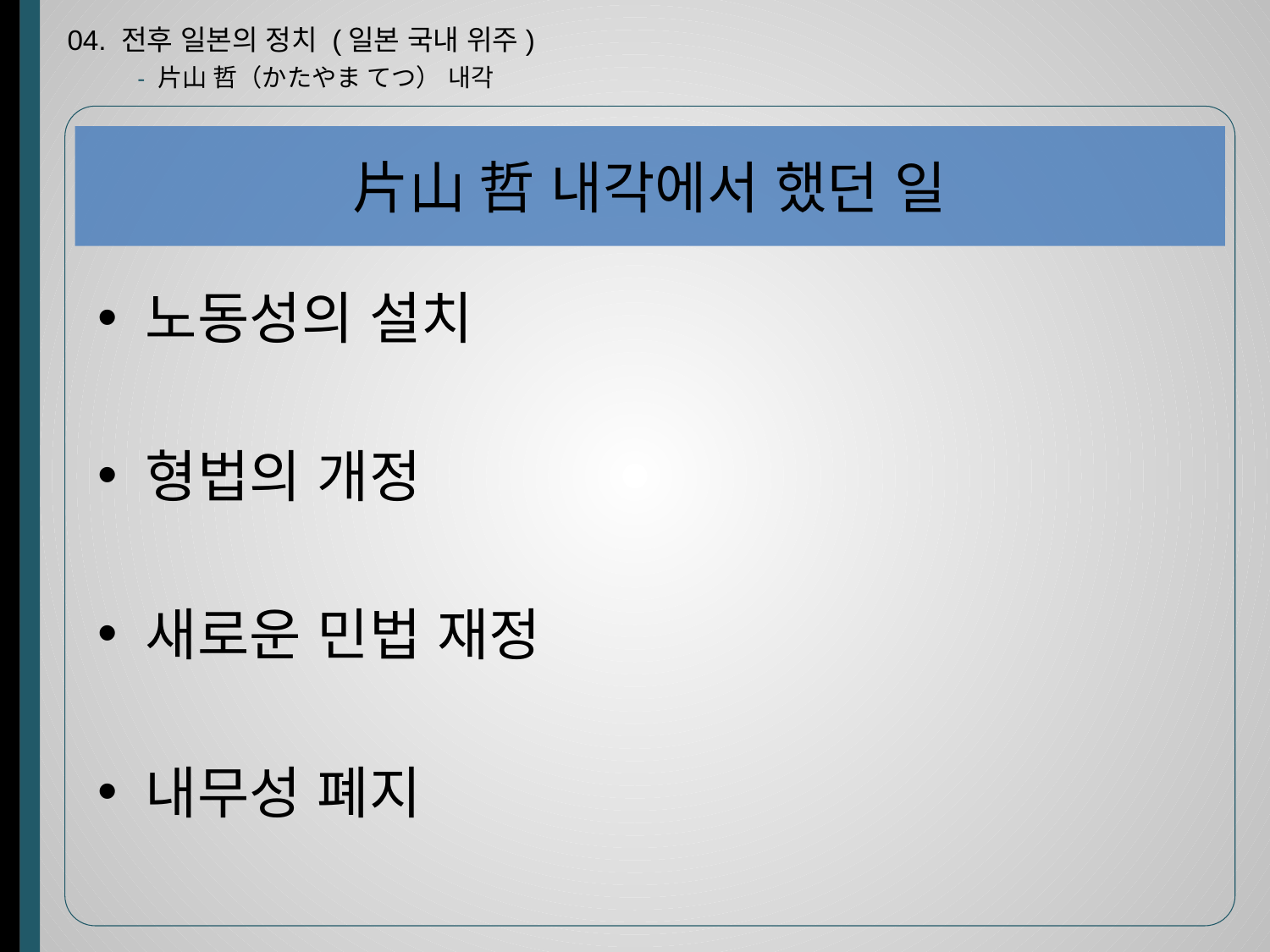

04. 전후 일본의 정치 (일본 국내 위주)
- 片山 哲（かたやま てつ） 내각

# 片山 哲 내각에서 했던 일
노동성의 설치

형법의 개정

새로운 민법 재정

내무성 폐지